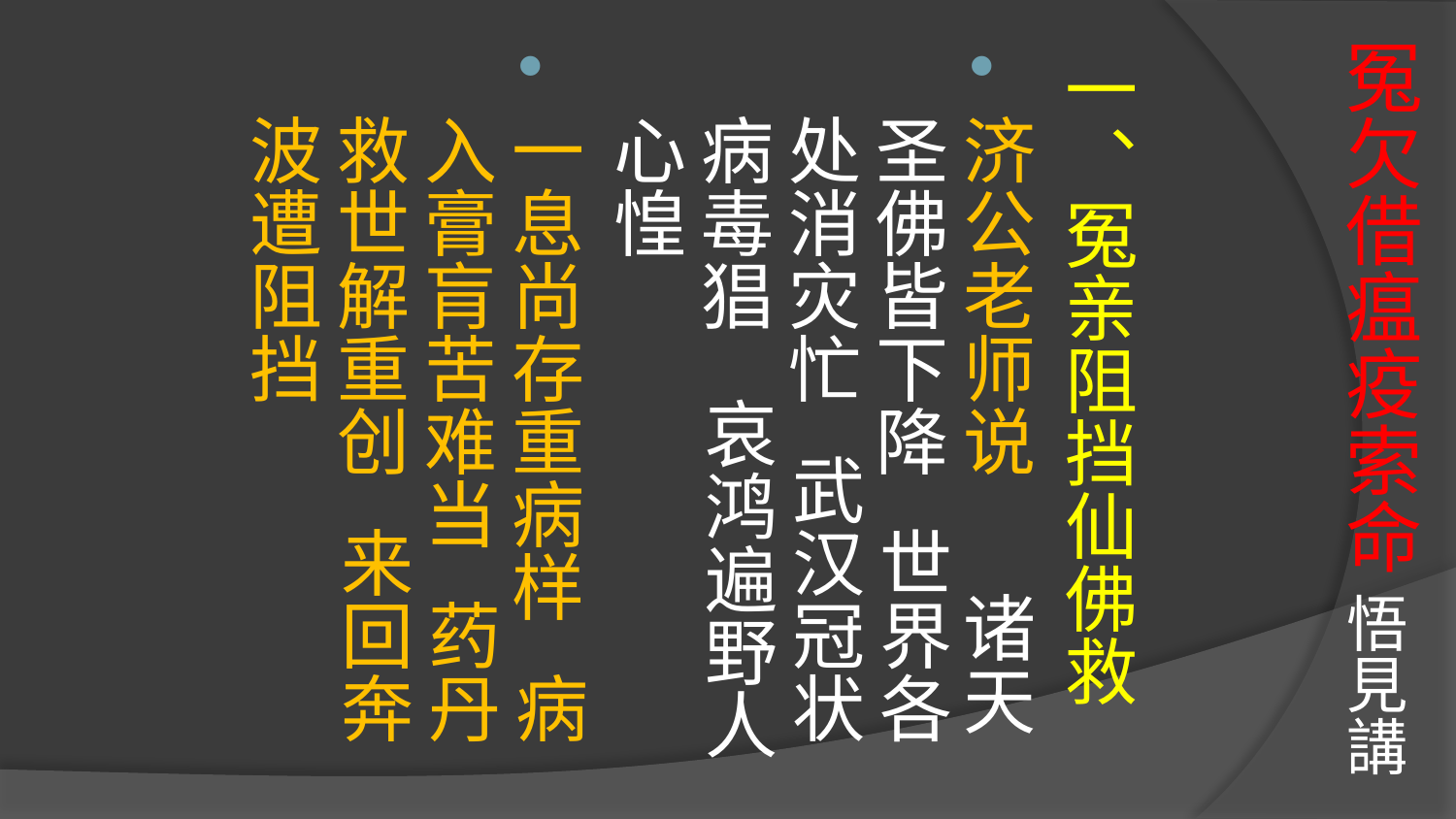

# 冤欠借瘟疫索命 悟見講
一、冤亲阻挡仙佛救
济公老师说       诸天圣佛皆下降   世界各处消灾忙   武汉冠状病毒猖    哀鸿遍野人心惶
一息尚存重病样   病入膏肓苦难当   药丹救世解重创   来回奔波遭阻挡